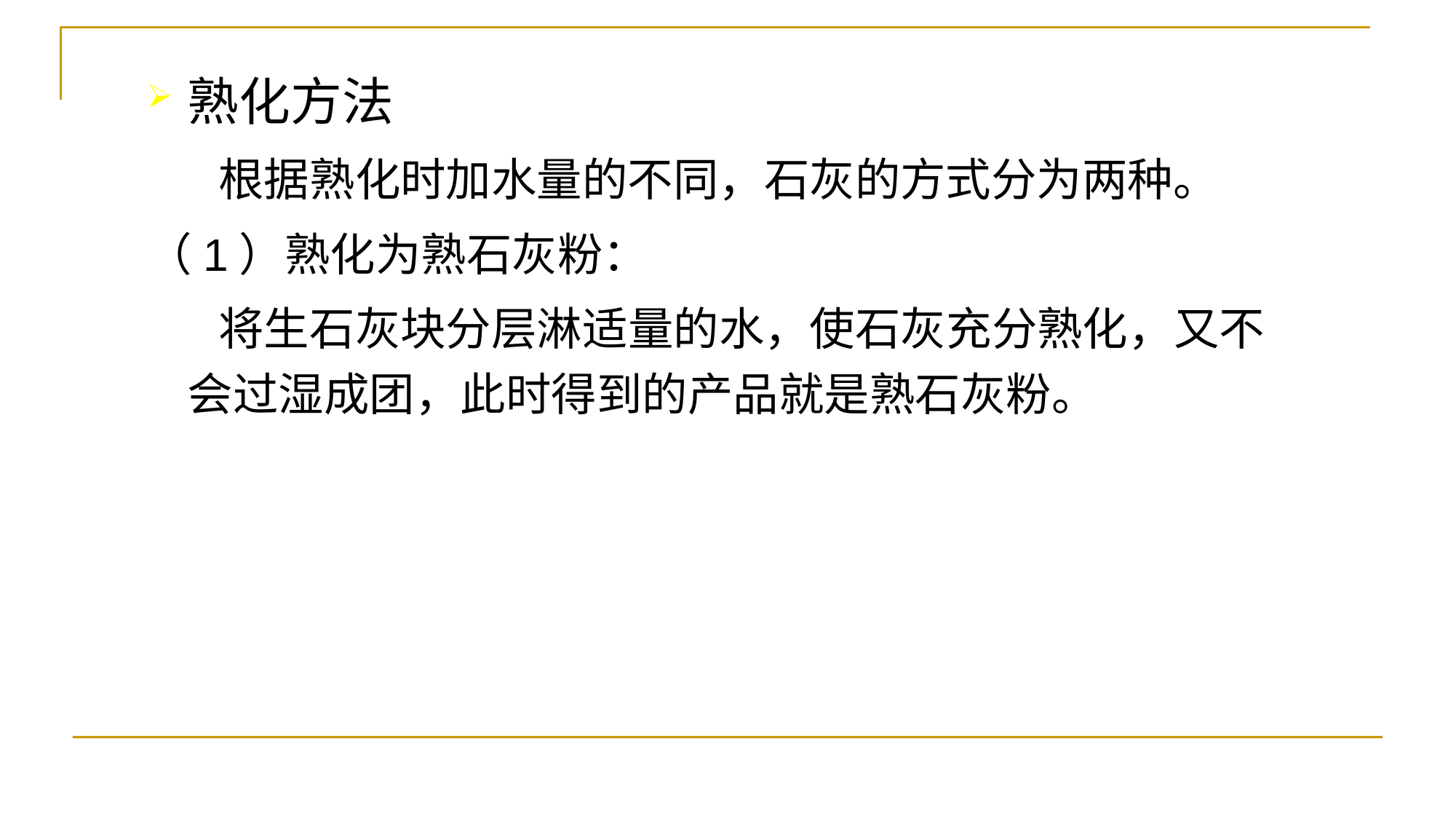

# 熟化方法
      根据熟化时加水量的不同，石灰的方式分为两种。
（1）熟化为熟石灰粉：
      将生石灰块分层淋适量的水，使石灰充分熟化，又不会过湿成团，此时得到的产品就是熟石灰粉。